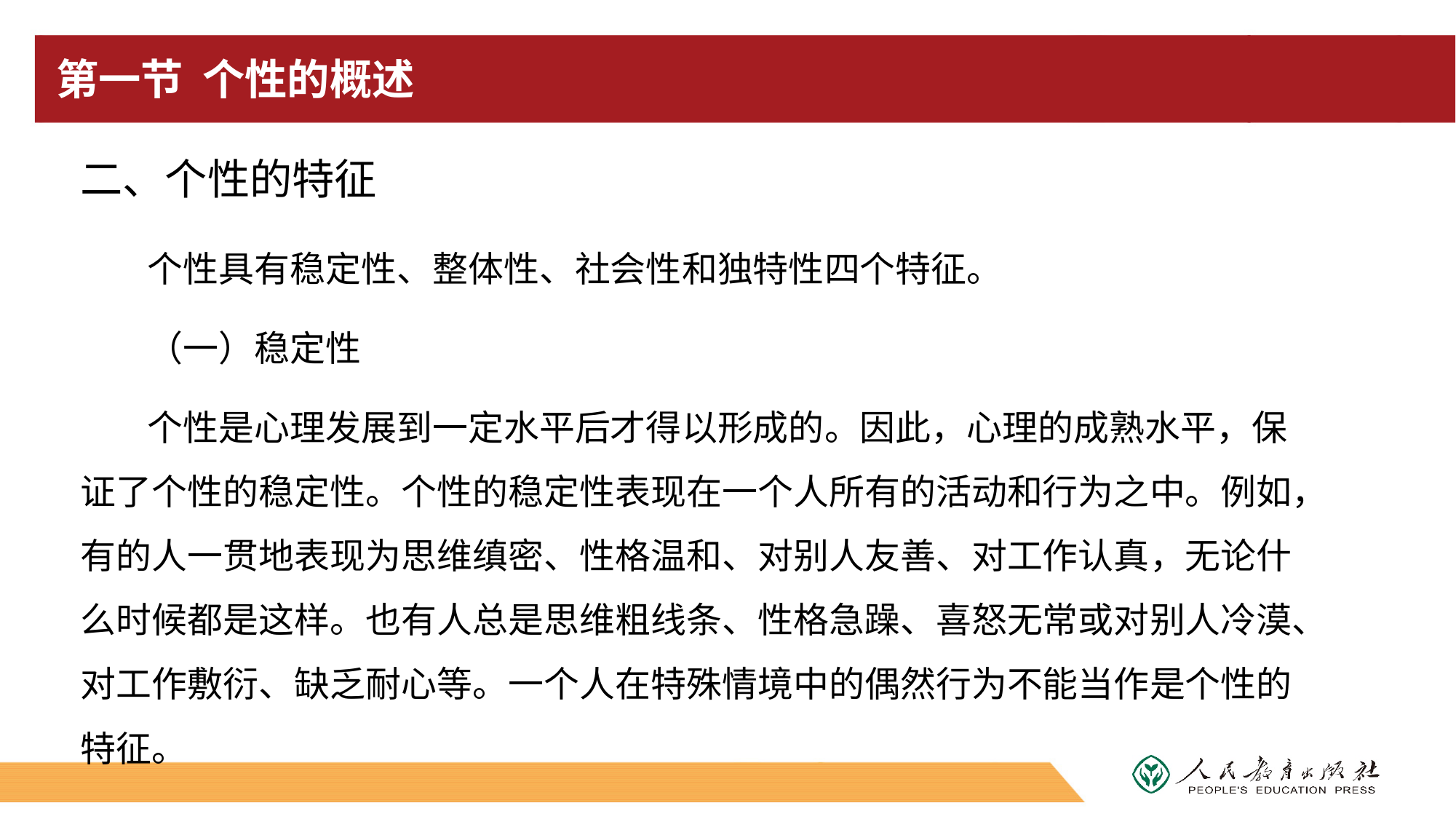

# 第一节  个性的概述
二、个性的特征
个性具有稳定性、整体性、社会性和独特性四个特征。
（一）稳定性
个性是心理发展到一定水平后才得以形成的。因此，心理的成熟水平，保证了个性的稳定性。个性的稳定性表现在一个人所有的活动和行为之中。例如，有的人一贯地表现为思维缜密、性格温和、对别人友善、对工作认真，无论什么时候都是这样。也有人总是思维粗线条、性格急躁、喜怒无常或对别人冷漠、对工作敷衍、缺乏耐心等。一个人在特殊情境中的偶然行为不能当作是个性的特征。